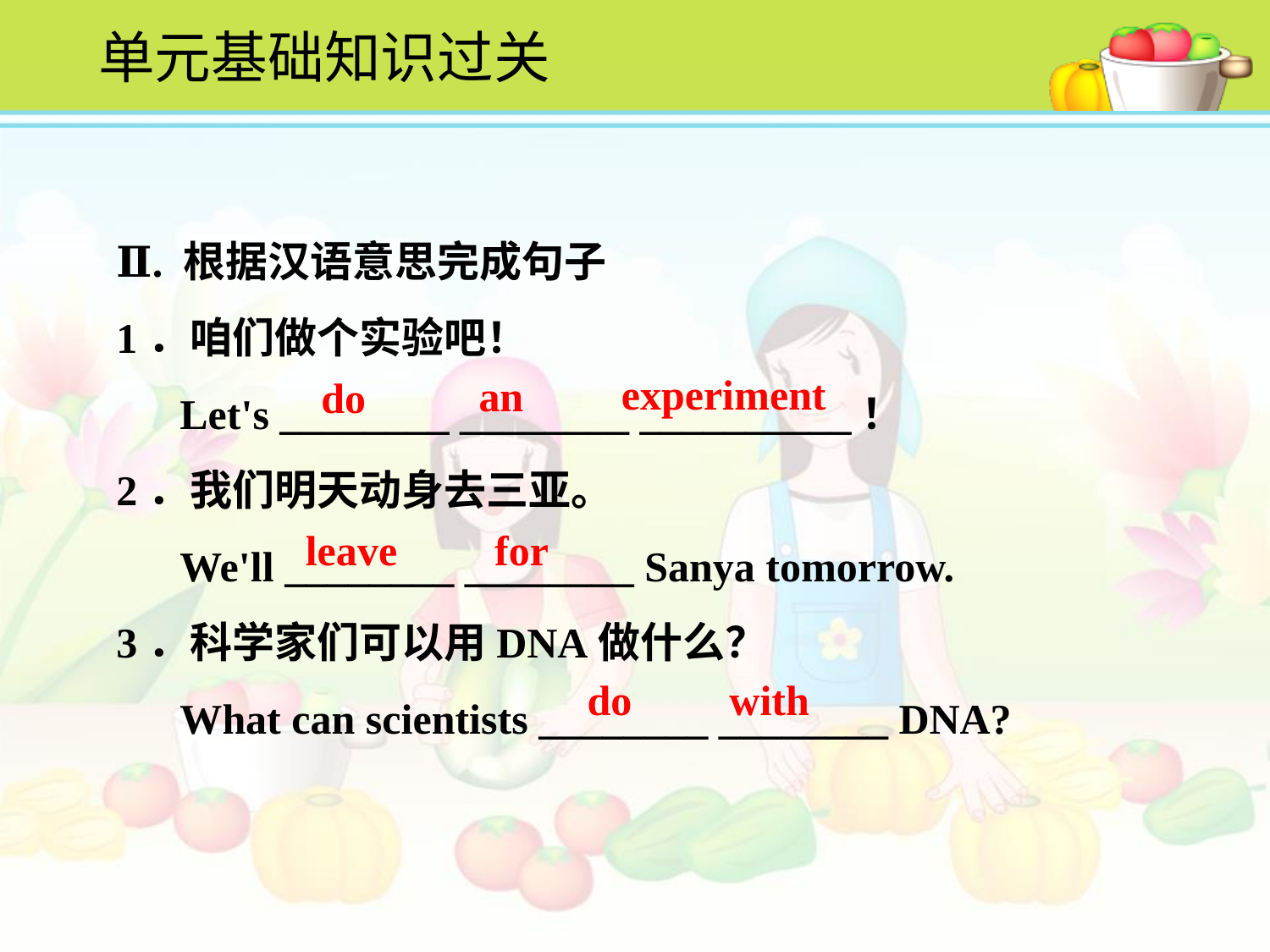

单元基础知识过关
Ⅱ. 根据汉语意思完成句子
1．咱们做个实验吧！
      Let's ________ ________ __________！
2．我们明天动身去三亚。
      We'll ________ ________ Sanya tomorrow.
3．科学家们可以用DNA做什么？
      What can scientists ________ ________ DNA?
experiment
an
do
leave
for
do
with